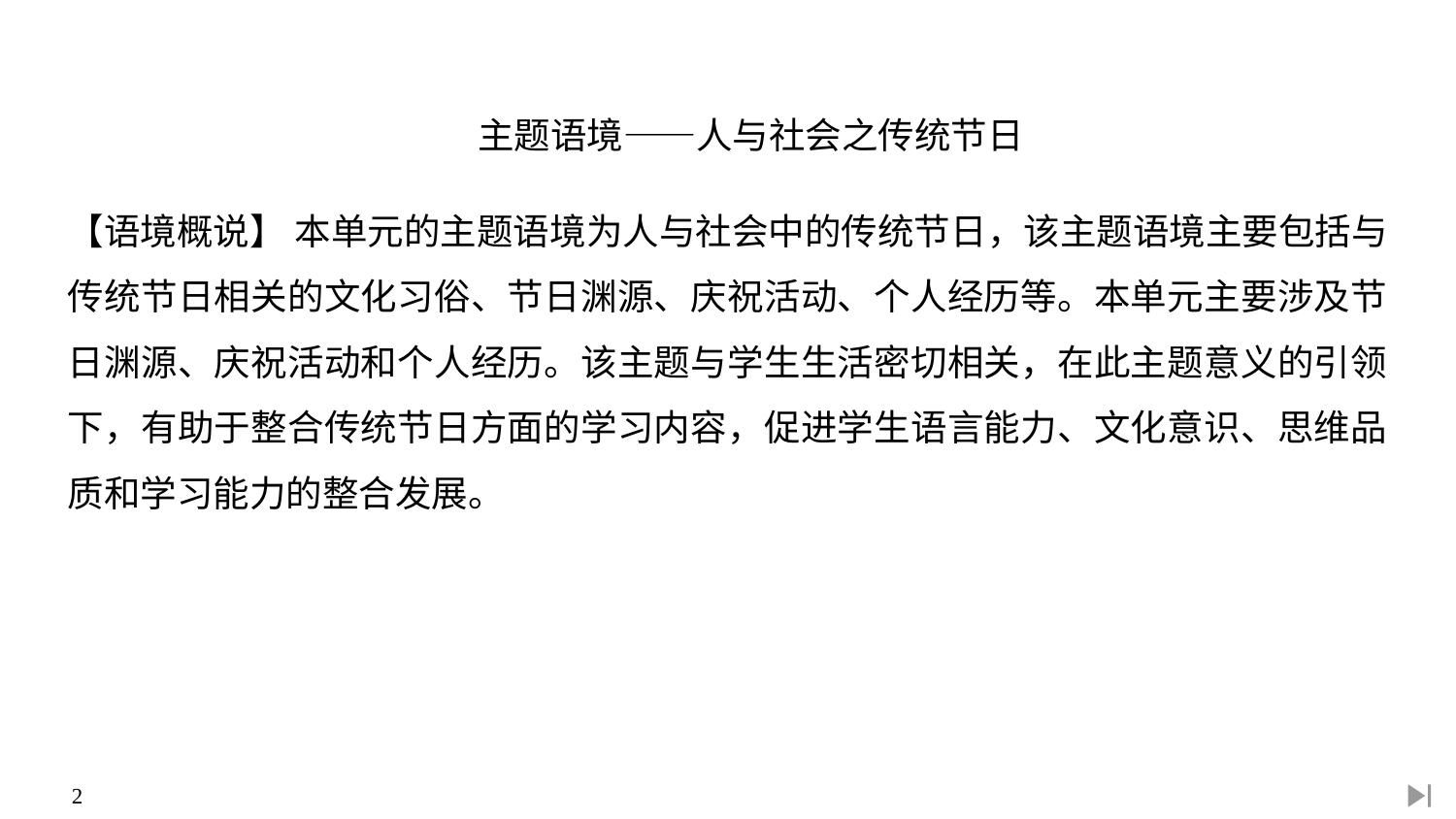

主题语境——人与社会之传统节日
【语境概说】 本单元的主题语境为人与社会中的传统节日，该主题语境主要包括与传统节日相关的文化习俗、节日渊源、庆祝活动、个人经历等。本单元主要涉及节日渊源、庆祝活动和个人经历。该主题与学生生活密切相关，在此主题意义的引领下，有助于整合传统节日方面的学习内容，促进学生语言能力、文化意识、思维品质和学习能力的整合发展。